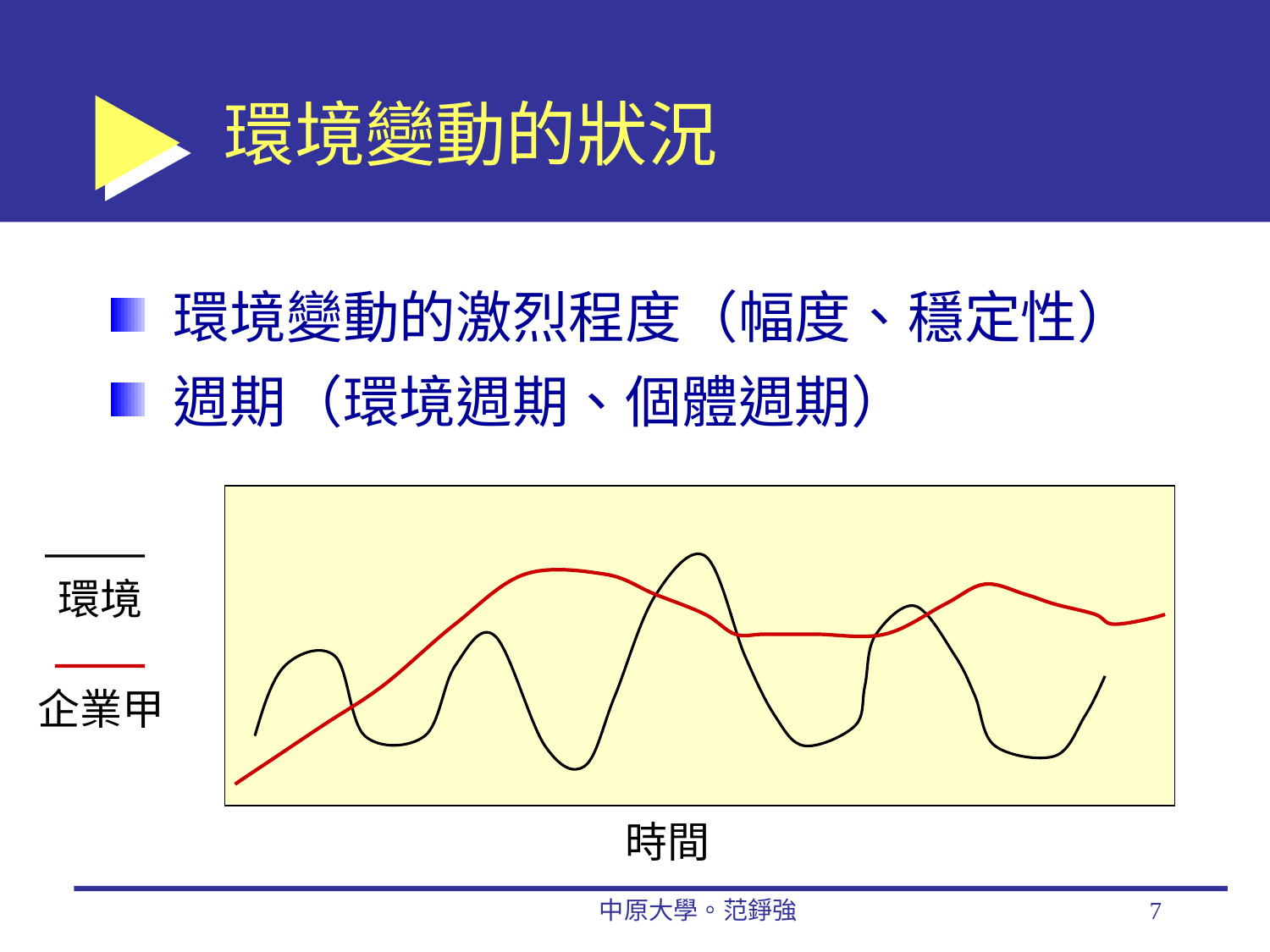

# 環境變動的狀況
環境變動的激烈程度（幅度、穩定性）
週期（環境週期、個體週期）

環境

企業甲
時間
中原大學。范錚強
7